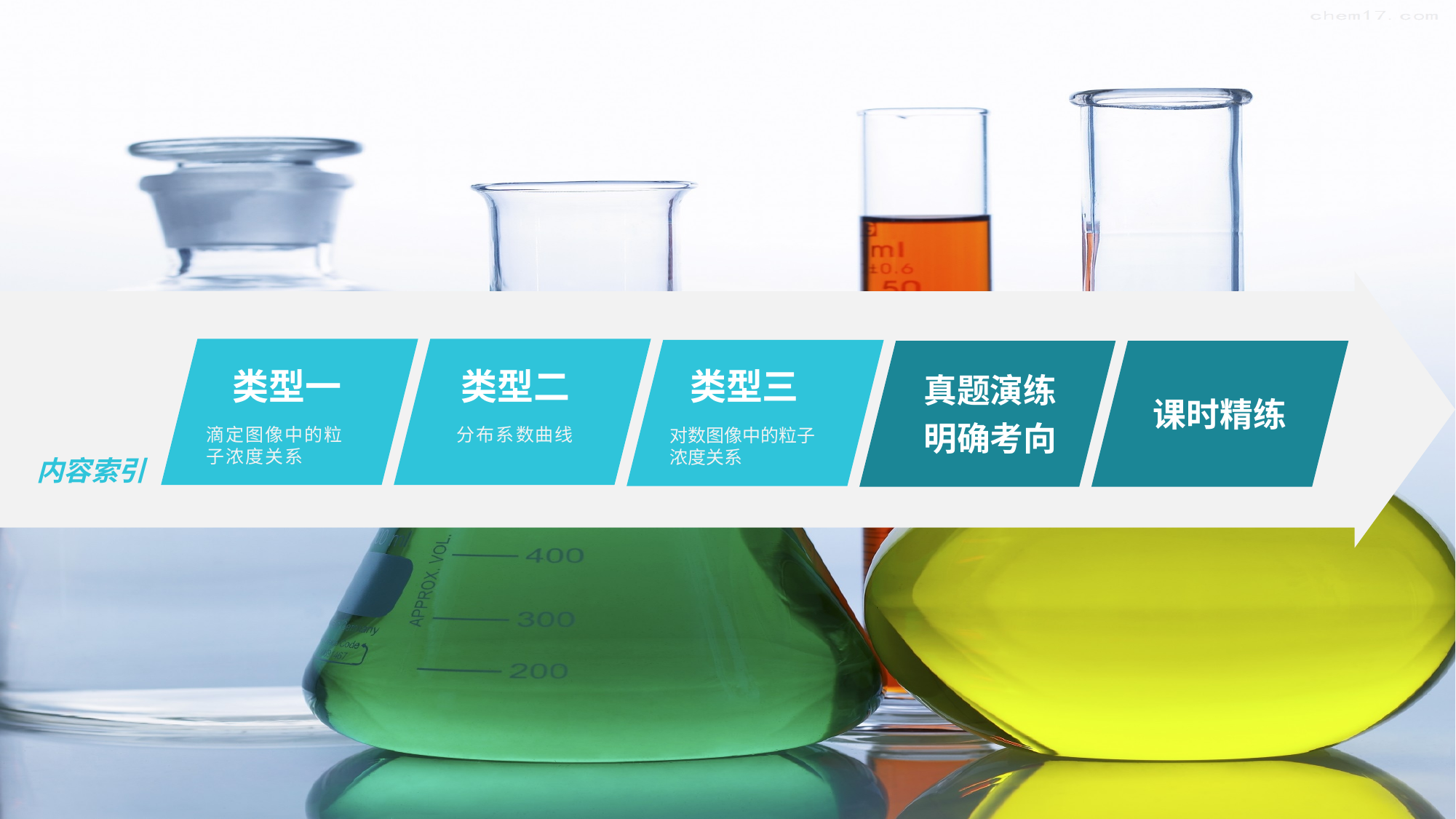

真题演练
明确考向

课时精练
类型一
类型二
类型三
滴定图像中的粒子浓度关系
分布系数曲线
对数图像中的粒子浓度关系
内容索引